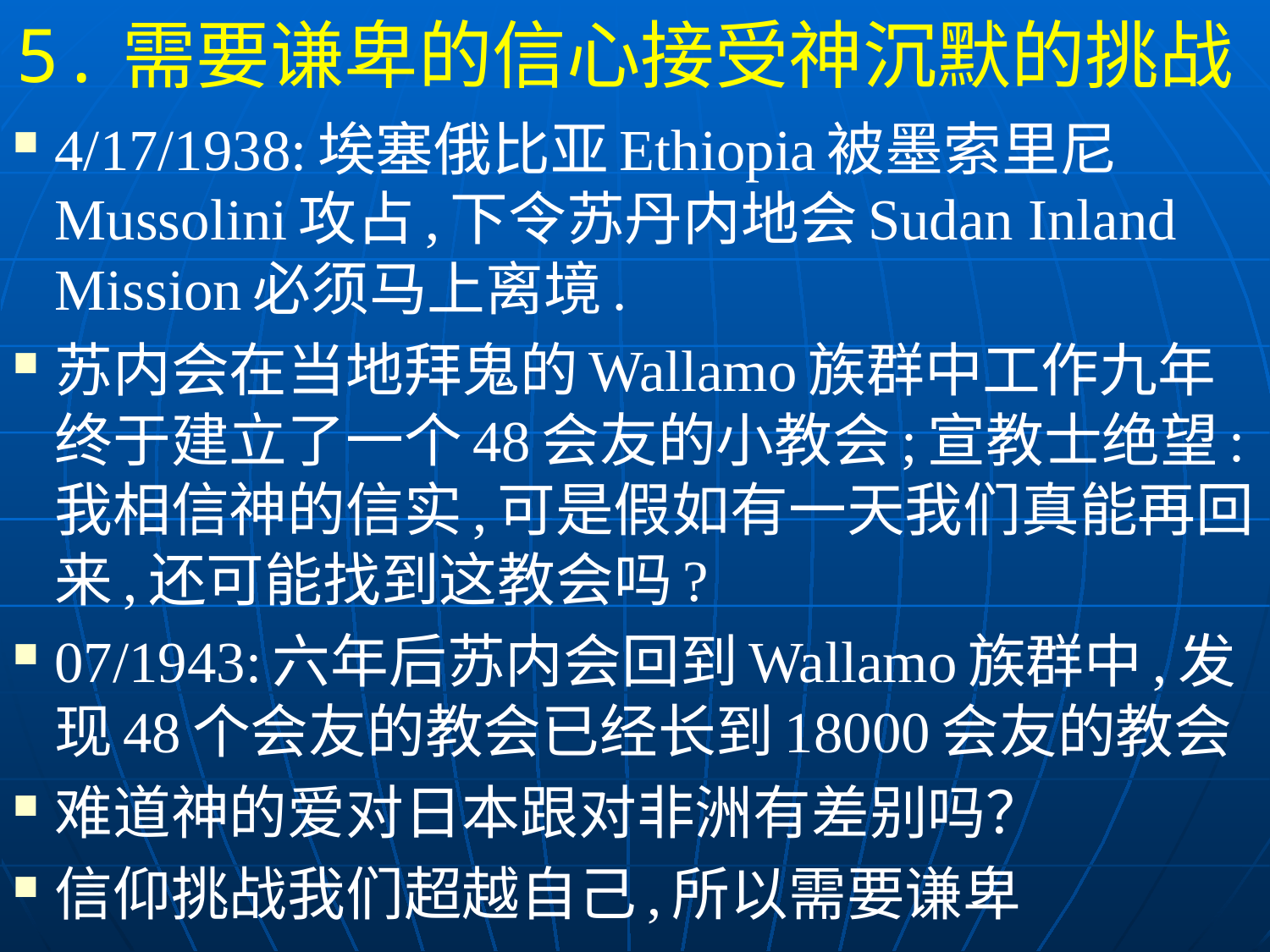

5.需要谦卑的信心接受神沉默的挑战
4/17/1938:埃塞俄比亚Ethiopia被墨索里尼Mussolini攻占,下令苏丹内地会Sudan Inland Mission必须马上离境.
苏内会在当地拜鬼的Wallamo族群中工作九年终于建立了一个48会友的小教会;宣教士绝望:我相信神的信实,可是假如有一天我们真能再回来,还可能找到这教会吗?
07/1943:六年后苏内会回到Wallamo族群中,发现48个会友的教会已经长到18000会友的教会
难道神的爱对日本跟对非洲有差别吗？
信仰挑战我们超越自己,所以需要谦卑